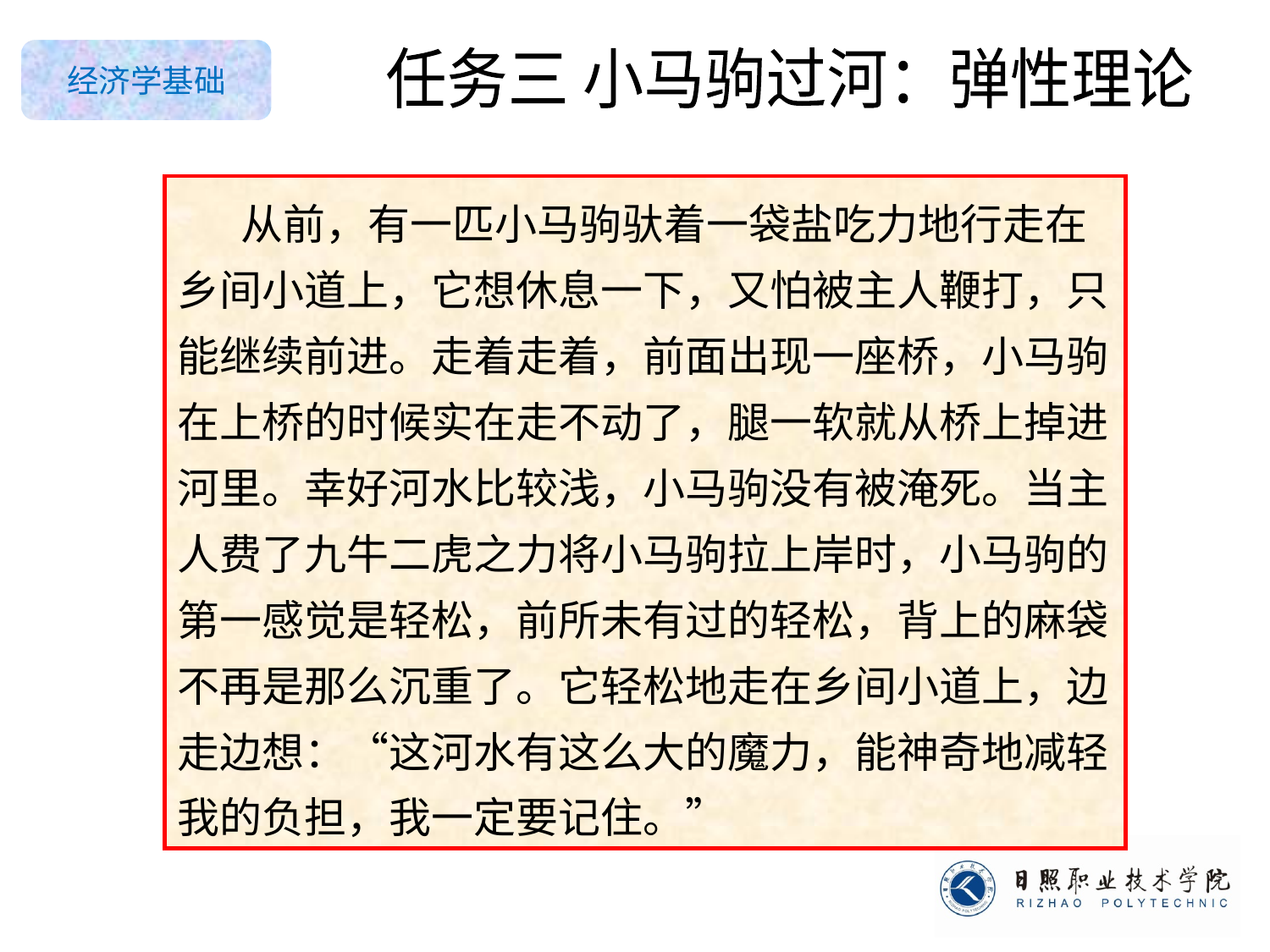

任务三 小马驹过河：弹性理论
从前，有一匹小马驹驮着一袋盐吃力地行走在乡间小道上，它想休息一下，又怕被主人鞭打，只能继续前进。走着走着，前面出现一座桥，小马驹在上桥的时候实在走不动了，腿一软就从桥上掉进河里。幸好河水比较浅，小马驹没有被淹死。当主人费了九牛二虎之力将小马驹拉上岸时，小马驹的第一感觉是轻松，前所未有过的轻松，背上的麻袋不再是那么沉重了。它轻松地走在乡间小道上，边走边想：“这河水有这么大的魔力，能神奇地减轻我的负担，我一定要记住。”